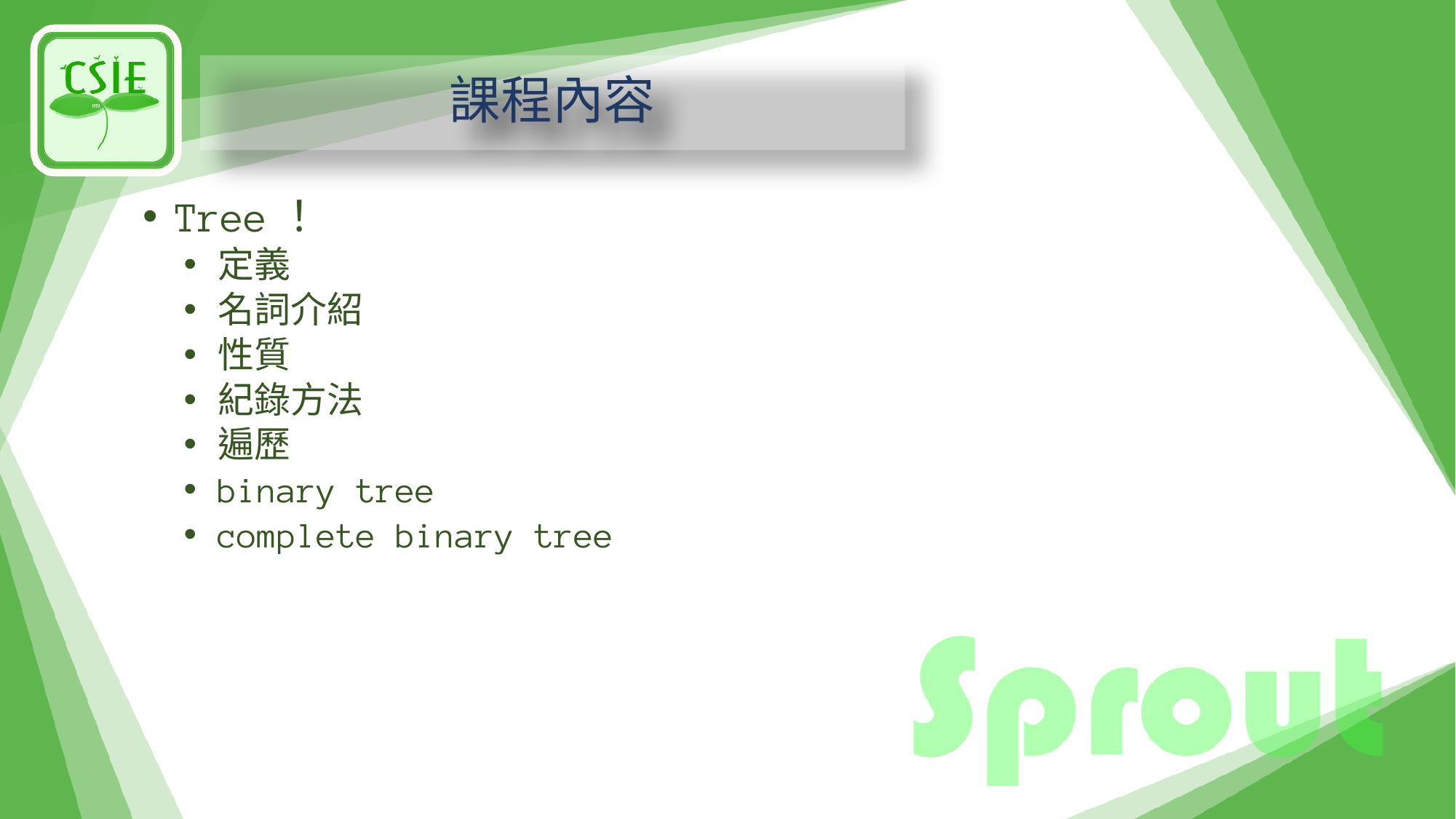

# 課程內容
Tree！
定義
名詞介紹
性質
紀錄方法
遍歷
binary tree
complete binary tree